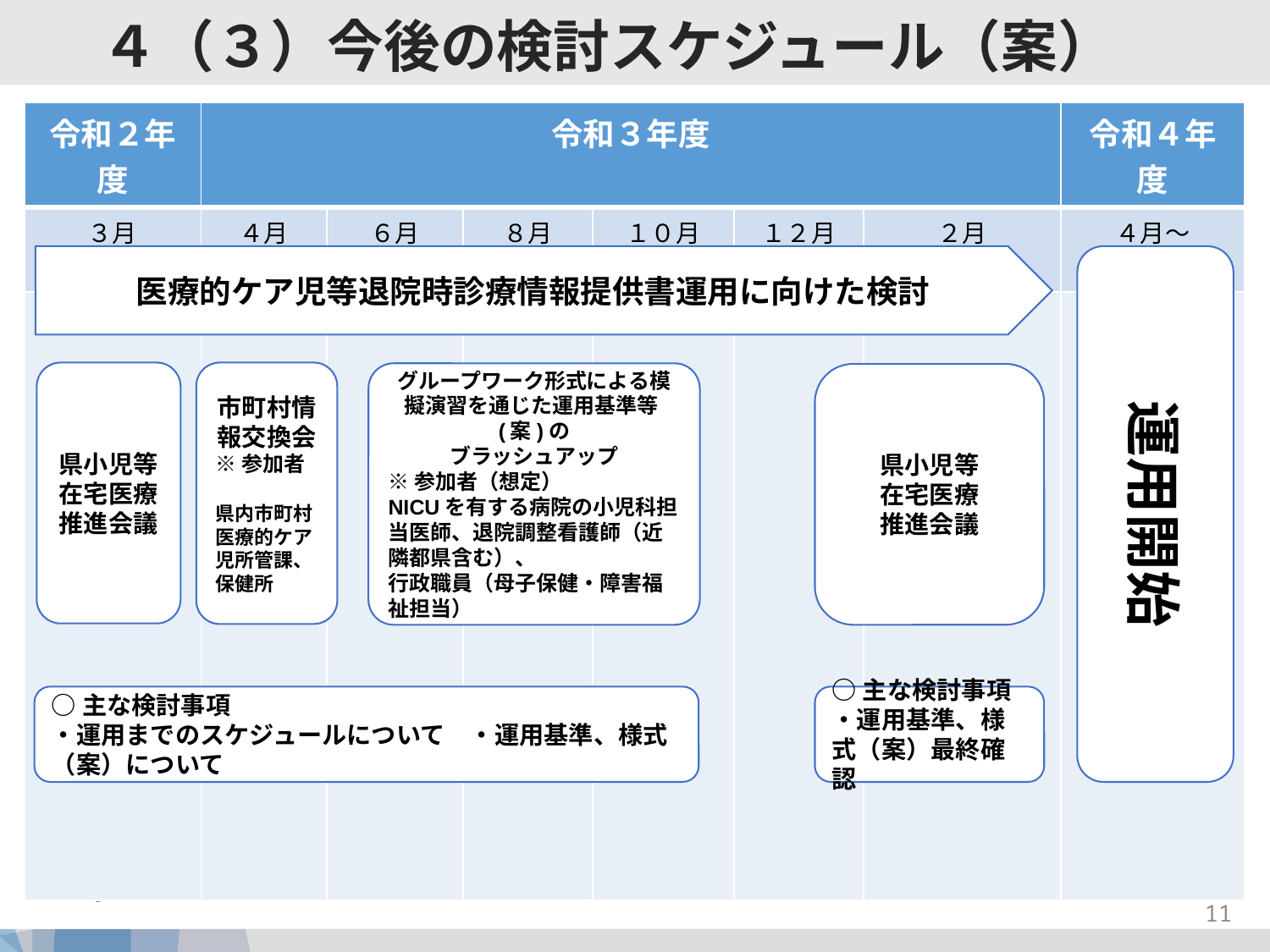

４（３）今後の検討スケジュール（案）
| 令和２年度 | 令和３年度 |  |  |  |  |  | 令和４年度 |
| --- | --- | --- | --- | --- | --- | --- | --- |
| ３月 | ４月 ５月 | ６月 ７月 | ８月 ９月 | １０月 １１月 | １２月 １月 | ２月 ３月 | ４月～ |
|  |  |  |  |  |  |  |  |

運用開始
医療的ケア児等退院時診療情報提供書運用に向けた検討
県小児等
在宅医療
推進会議
市町村情報交換会
※参加者
県内市町村医療的ケア児所管課、保健所
グループワーク形式による模擬演習を通じた運用基準等(案)の
ブラッシュアップ
※参加者（想定）
NICUを有する病院の小児科担当医師、退院調整看護師（近隣都県含む）、
行政職員（母子保健・障害福祉担当）
県小児等
在宅医療
推進会議
○主な検討事項
・運用までのスケジュールについて　・運用基準、様式（案）について
○主な検討事項
・運用基準、様式（案）最終確認
11